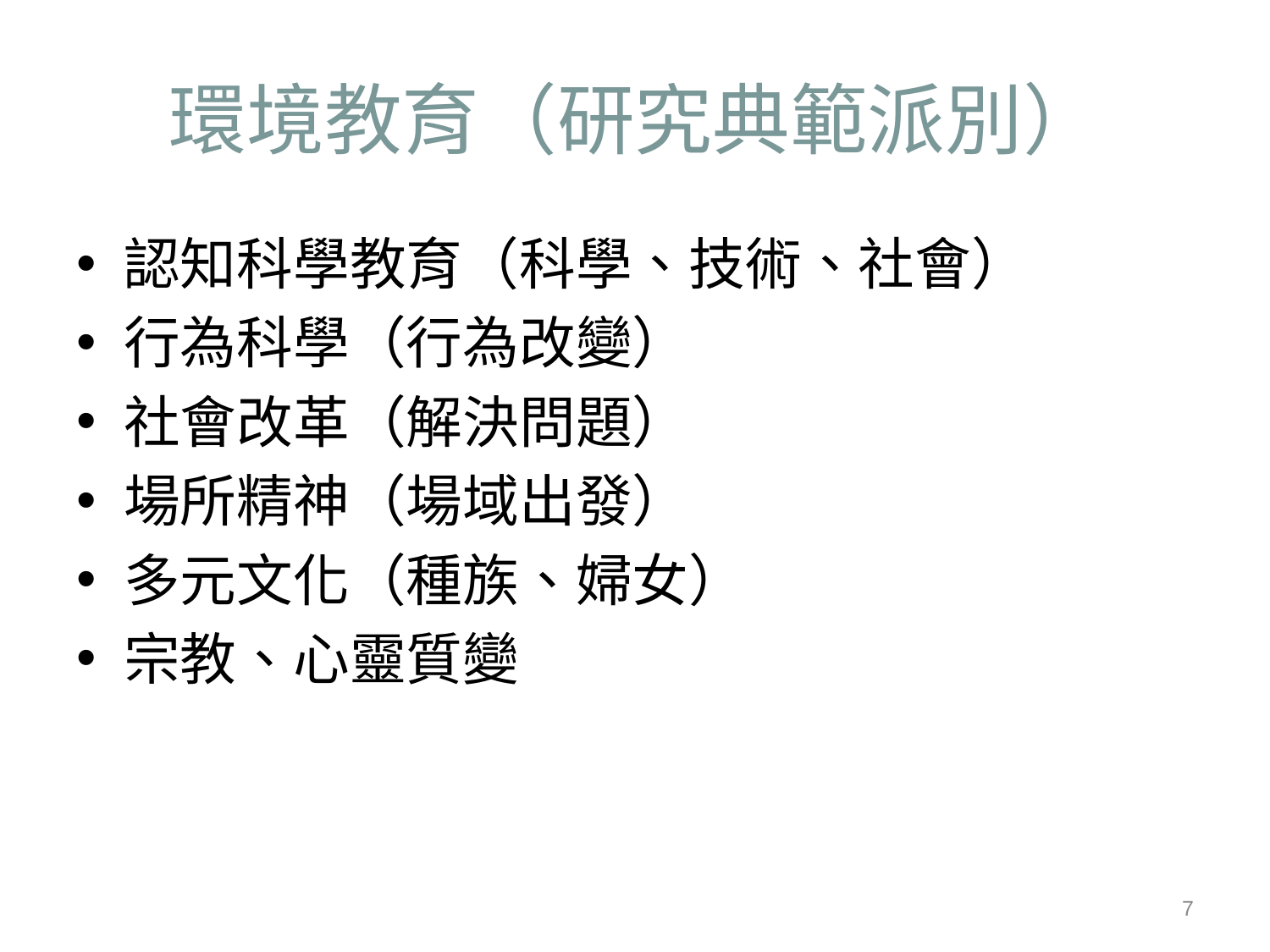

# 環境教育（研究典範派別）
認知科學教育（科學、技術、社會）
行為科學（行為改變）
社會改革（解決問題）
場所精神（場域出發）
多元文化（種族、婦女）
宗教、心靈質變
2012/8/25
7